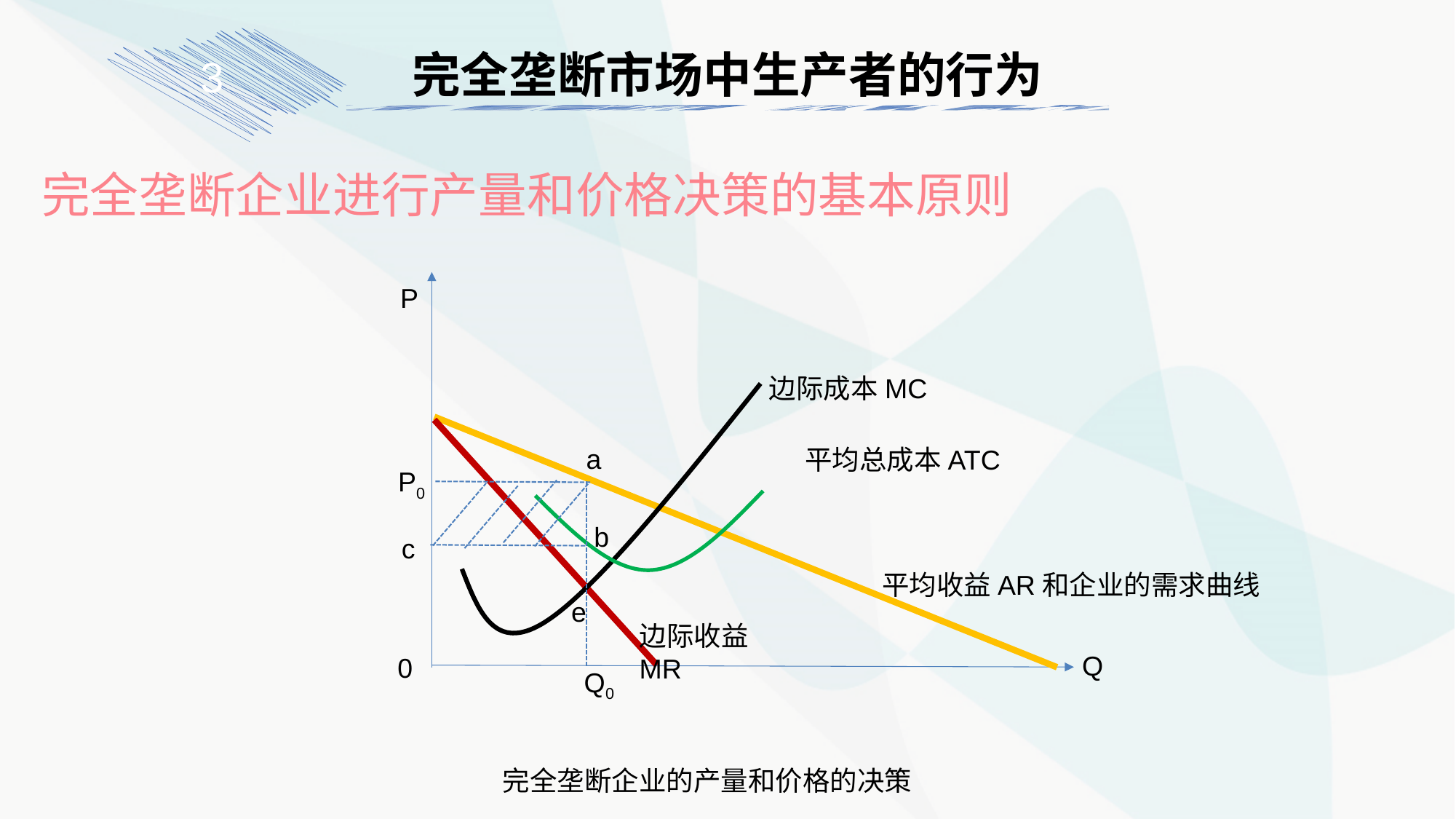

完全垄断市场中生产者的行为
3
完全垄断企业进行产量和价格决策的基本原则
P
边际成本MC

a
平均总成本ATC
P0

b
c
平均收益AR和企业的需求曲线
e
边际收益MR
Q
0
Q0
完全垄断企业的产量和价格的决策